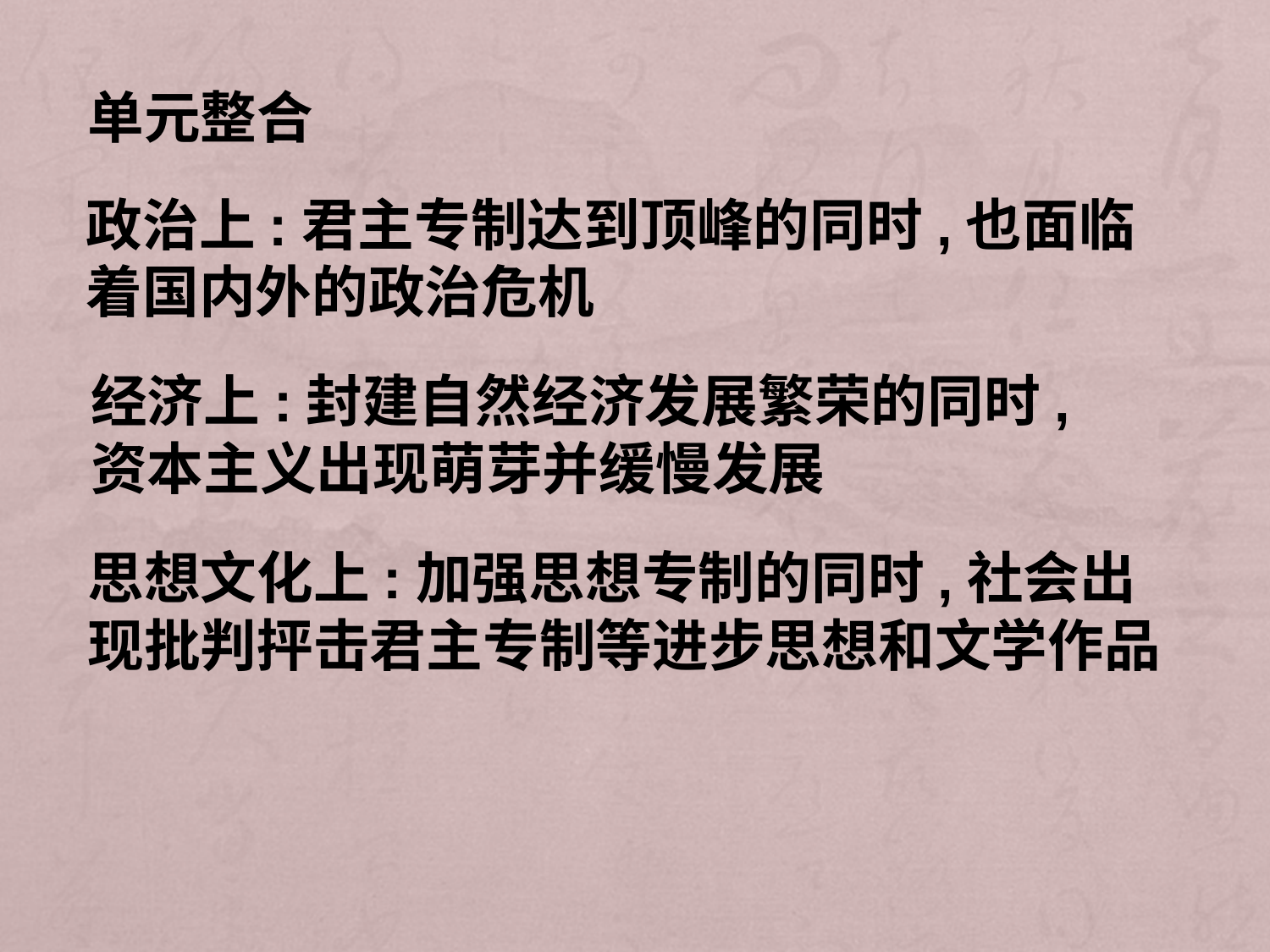

单元整合
政治上:君主专制达到顶峰的同时,也面临着国内外的政治危机
经济上:封建自然经济发展繁荣的同时,资本主义出现萌芽并缓慢发展
思想文化上:加强思想专制的同时,社会出现批判抨击君主专制等进步思想和文学作品